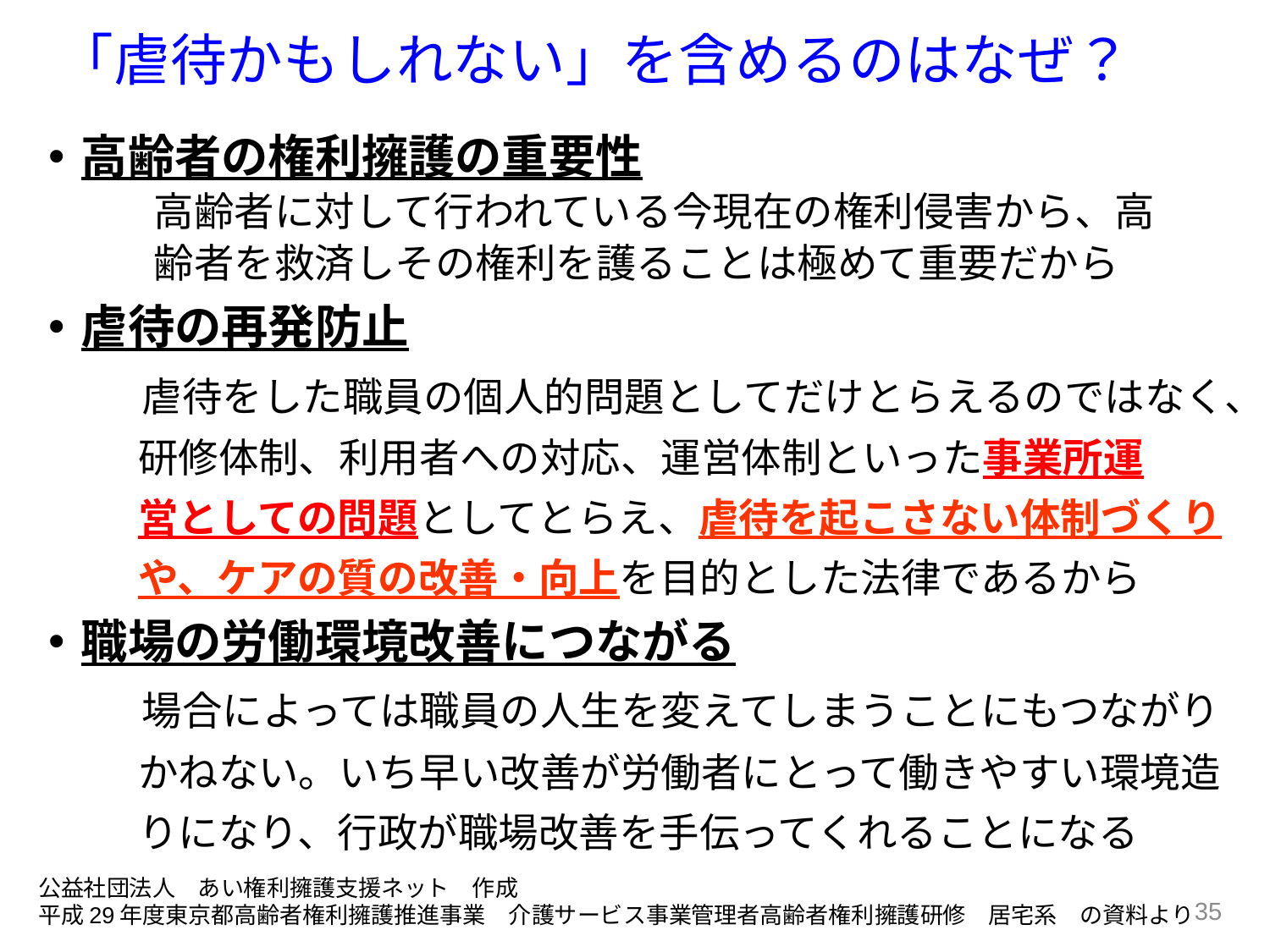

# 「虐待かもしれない」を含めるのはなぜ？
高齢者の権利擁護の重要性
　高齢者に対して行われている今現在の権利侵害から、高
　齢者を救済しその権利を護ることは極めて重要だから
虐待の再発防止
　　虐待をした職員の個人的問題としてだけとらえるのではなく、
　　 研修体制、利用者への対応、運営体制といった事業所運
　　 営としての問題としてとらえ、虐待を起こさない体制づくり
　　 や、ケアの質の改善・向上を目的とした法律であるから
職場の労働環境改善につながる
　　場合によっては職員の人生を変えてしまうことにもつながり
　　 かねない。いち早い改善が労働者にとって働きやすい環境造
　　 りになり、行政が職場改善を手伝ってくれることになる
公益社団法人　あい権利擁護支援ネット　作成
平成29年度東京都高齢者権利擁護推進事業　介護サービス事業管理者高齢者権利擁護研修　居宅系　の資料より
35